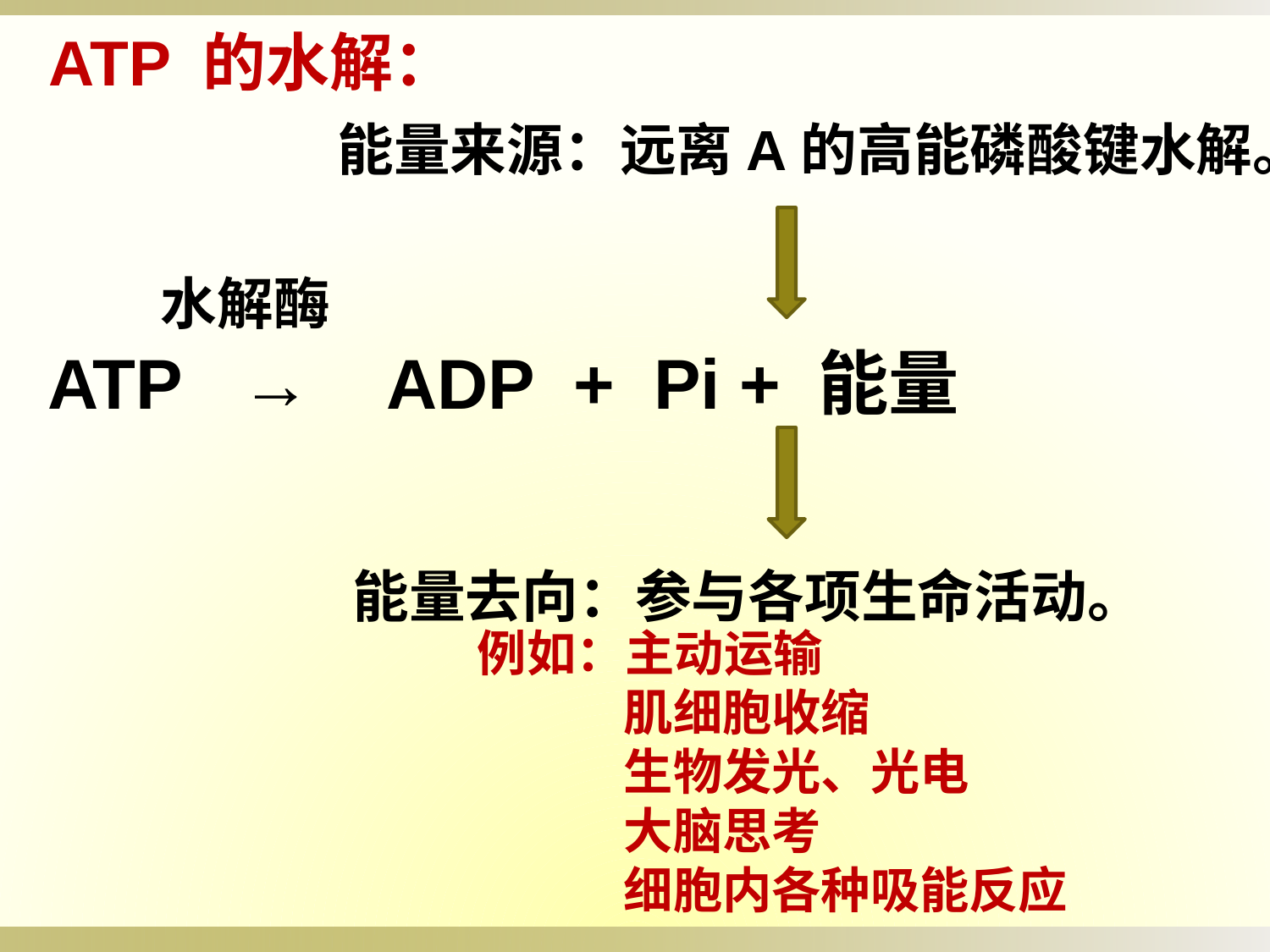

ATP 的水解：
能量来源：远离A的高能磷酸键水解。

      水解酶
ATP   →    ADP  +  Pi + 能量

能量去向：参与各项生命活动。
例如：主动运输
            肌细胞收缩
            生物发光、光电
            大脑思考
            细胞内各种吸能反应